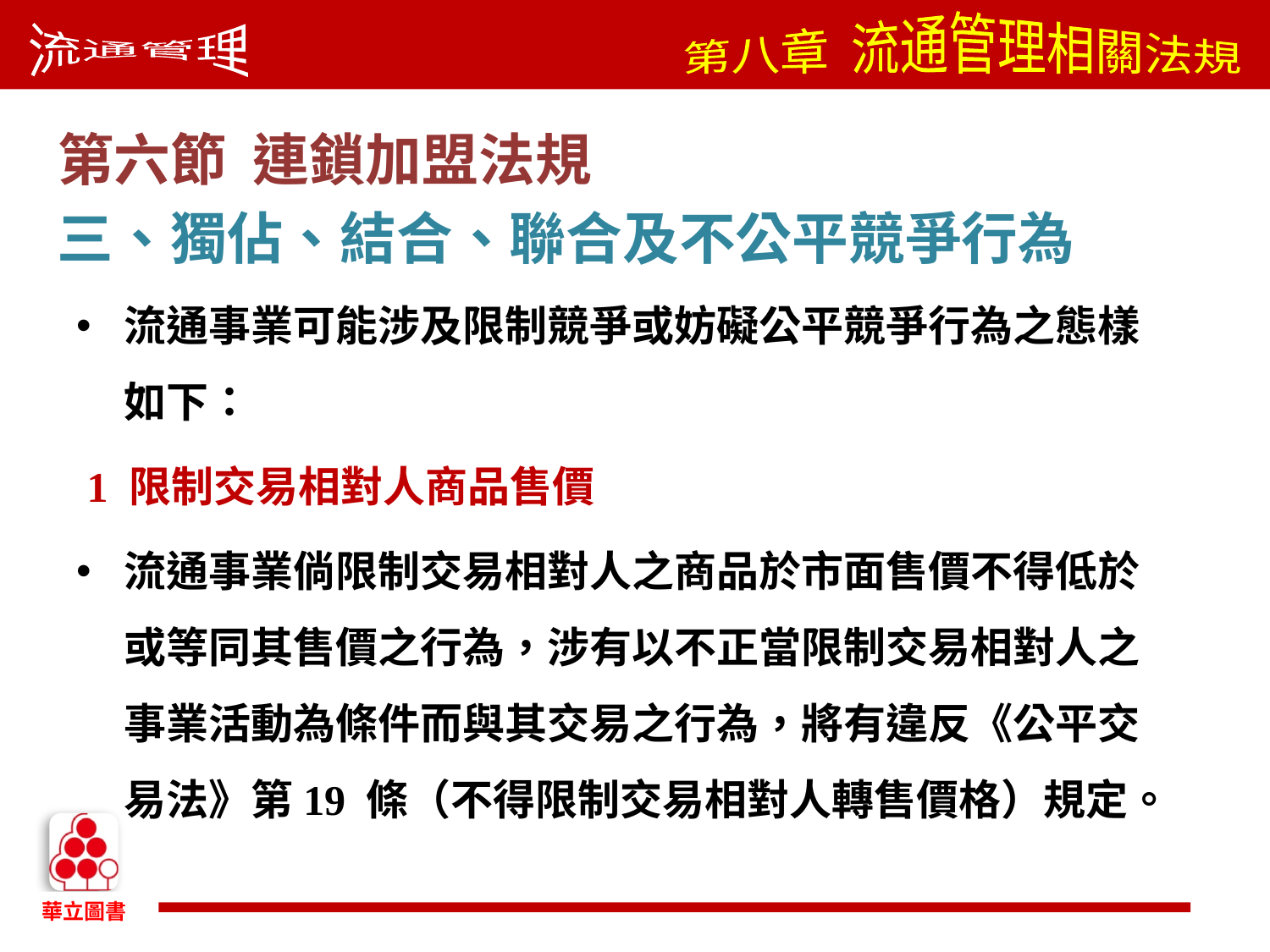

第六節  連鎖加盟法規
三、獨佔、結合、聯合及不公平競爭行為
流通事業可能涉及限制競爭或妨礙公平競爭行為之態樣如下：
 1 限制交易相對人商品售價
流通事業倘限制交易相對人之商品於市面售價不得低於或等同其售價之行為，涉有以不正當限制交易相對人之事業活動為條件而與其交易之行為，將有違反《公平交易法》第19 條（不得限制交易相對人轉售價格）規定。